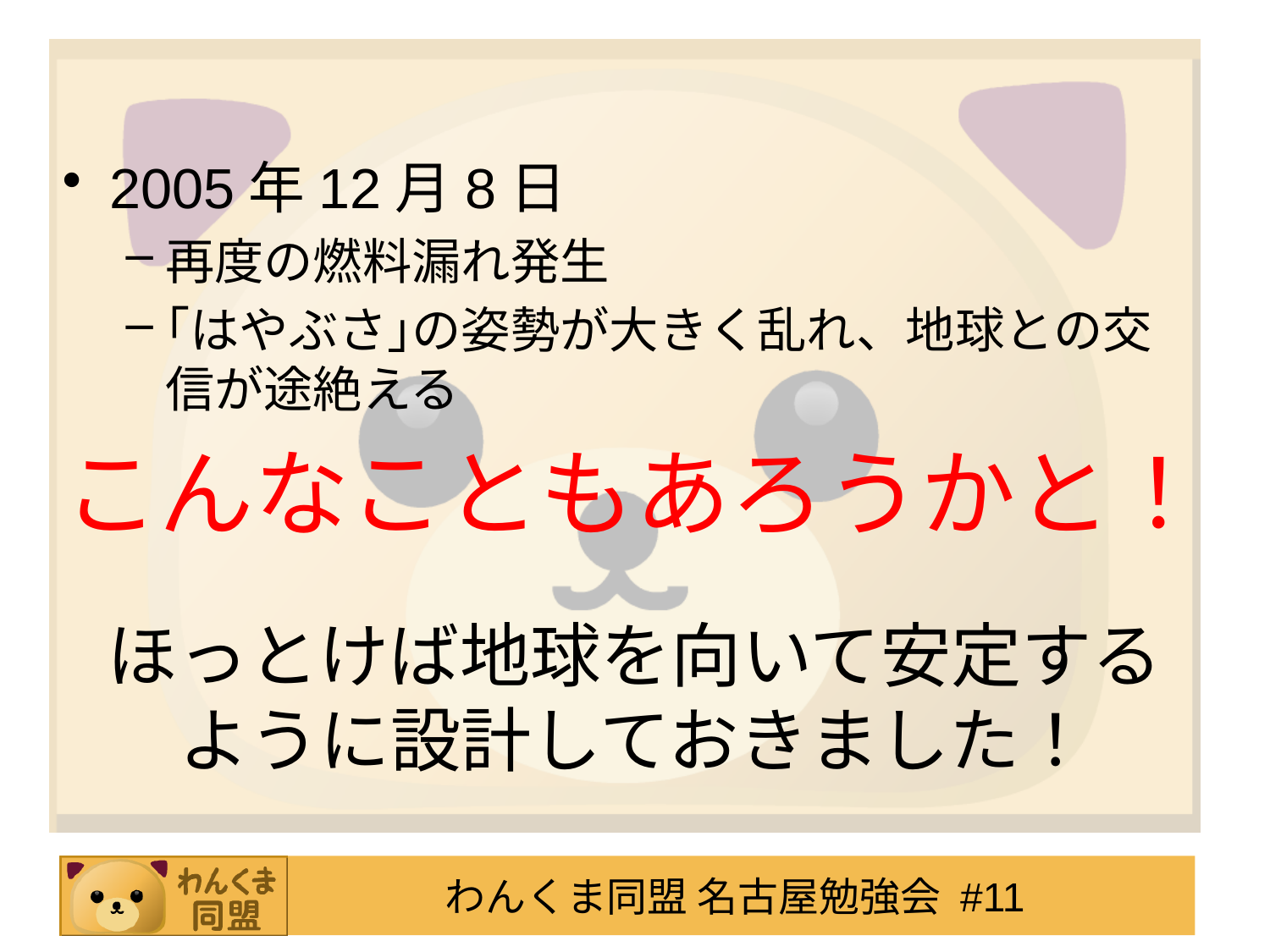

#
2005年12月8日
再度の燃料漏れ発生
｢はやぶさ｣の姿勢が大きく乱れ、地球との交信が途絶える
こんなこともあろうかと！
ほっとけば地球を向いて安定する
ように設計しておきました！